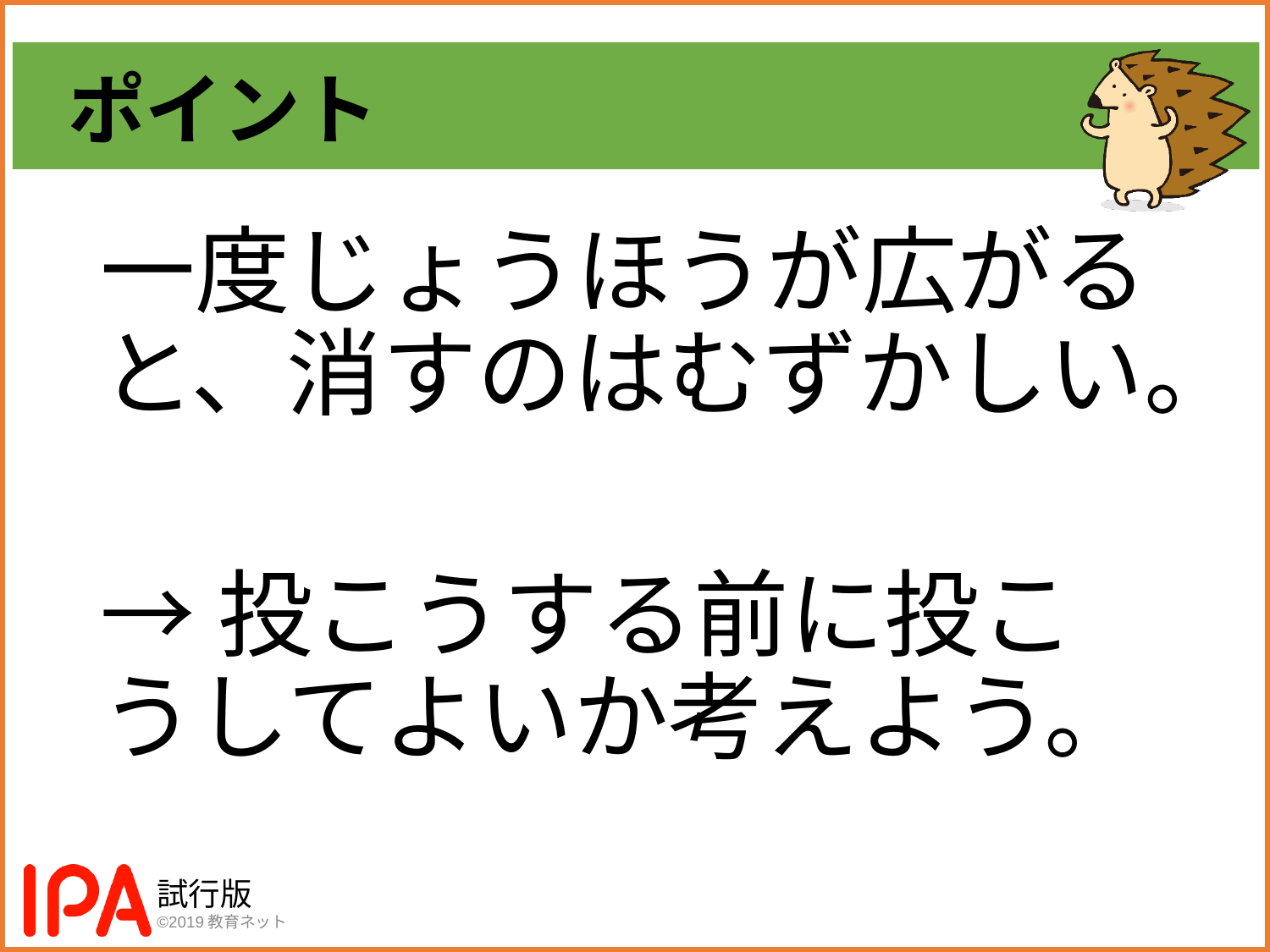

# ポイント
一度じょうほうが広がると、消すのはむずかしい。

→投こうする前に投こうしてよいか考えよう。